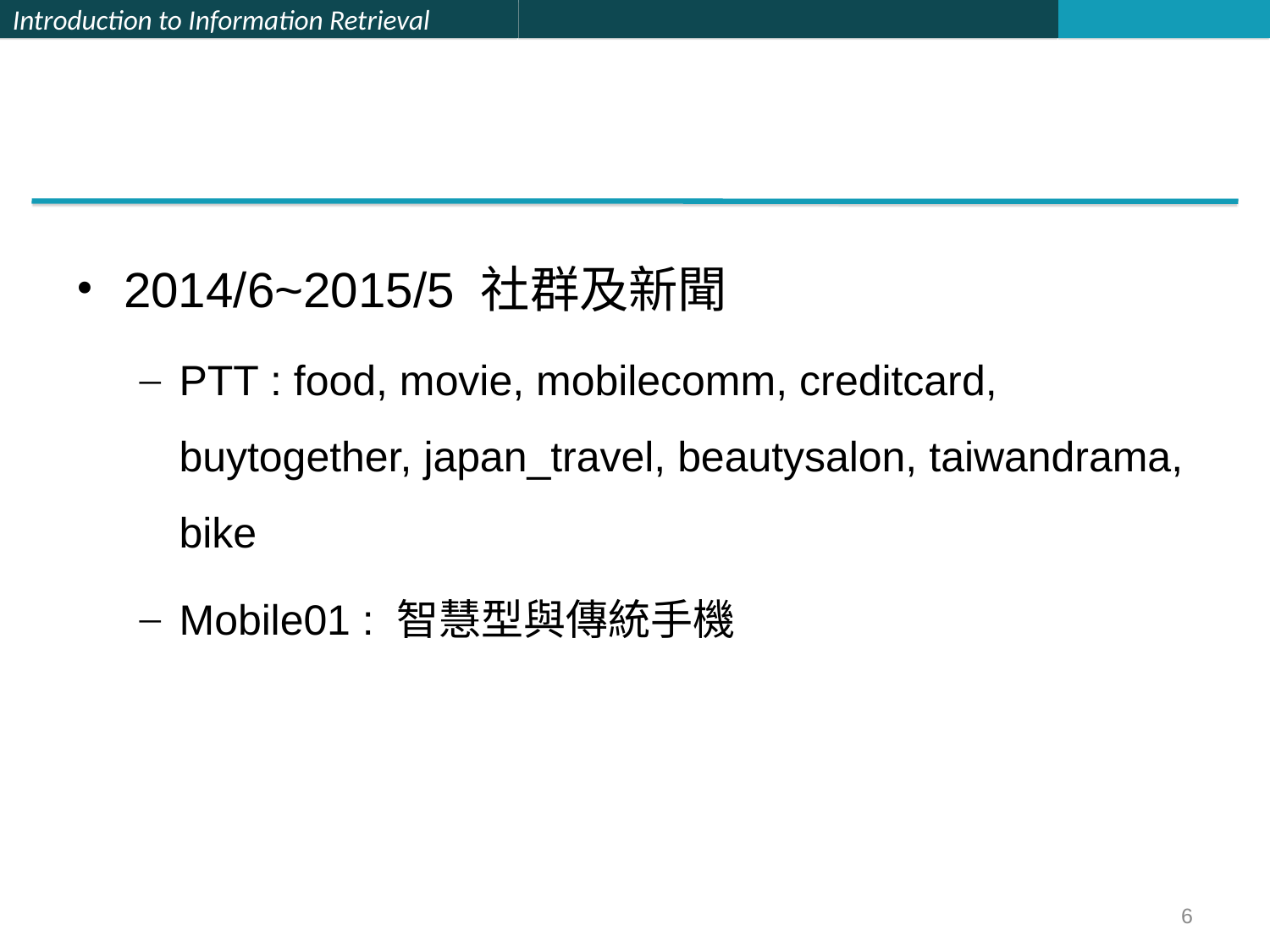

#
2014/6~2015/5 社群及新聞
PTT : food, movie, mobilecomm, creditcard, buytogether, japan_travel, beautysalon, taiwandrama, bike
Mobile01 : 智慧型與傳統手機
6